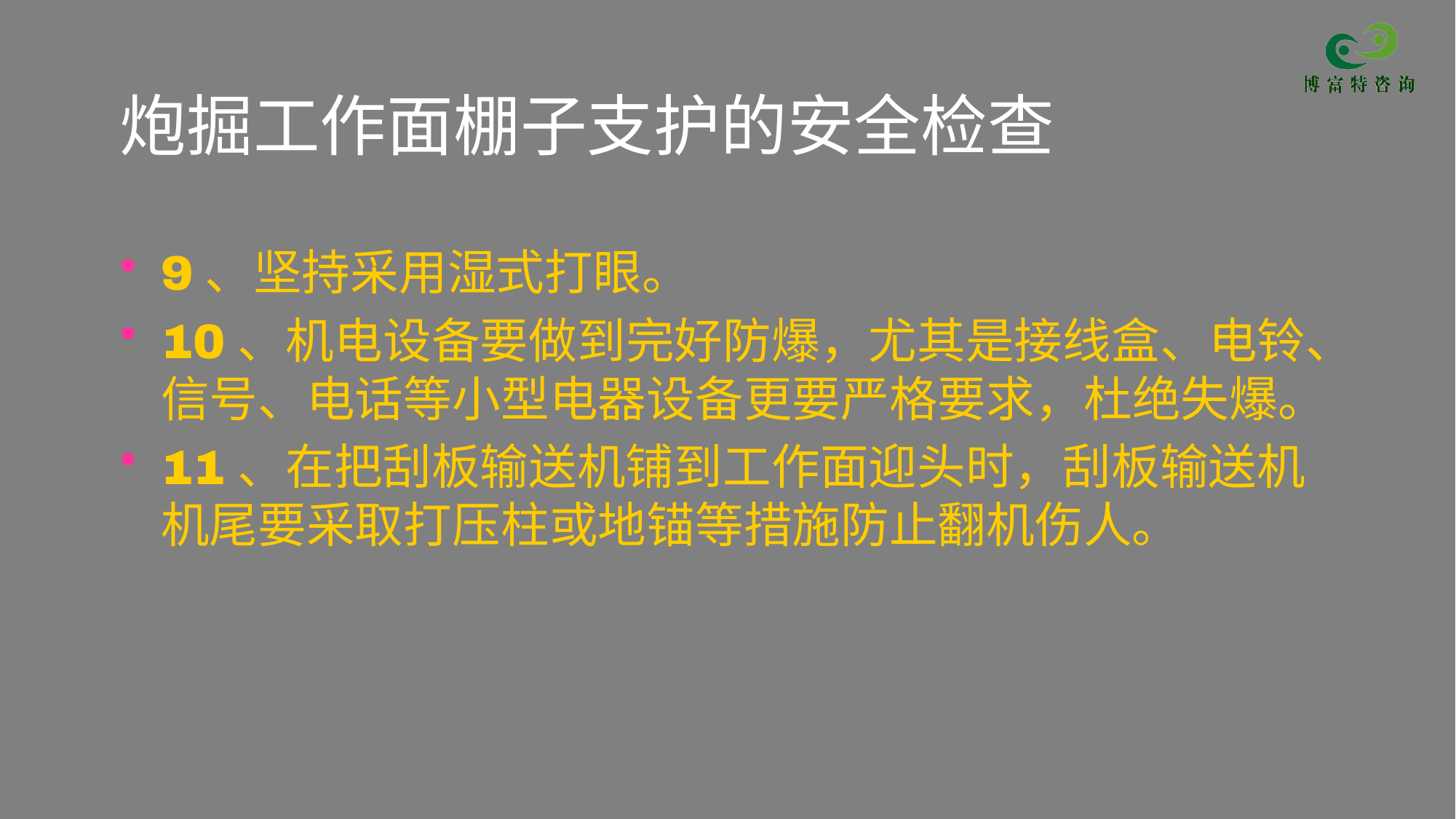

# 炮掘工作面棚子支护的安全检查
9、坚持采用湿式打眼。
10、机电设备要做到完好防爆，尤其是接线盒、电铃、信号、电话等小型电器设备更要严格要求，杜绝失爆。
11、在把刮板输送机铺到工作面迎头时，刮板输送机机尾要采取打压柱或地锚等措施防止翻机伤人。